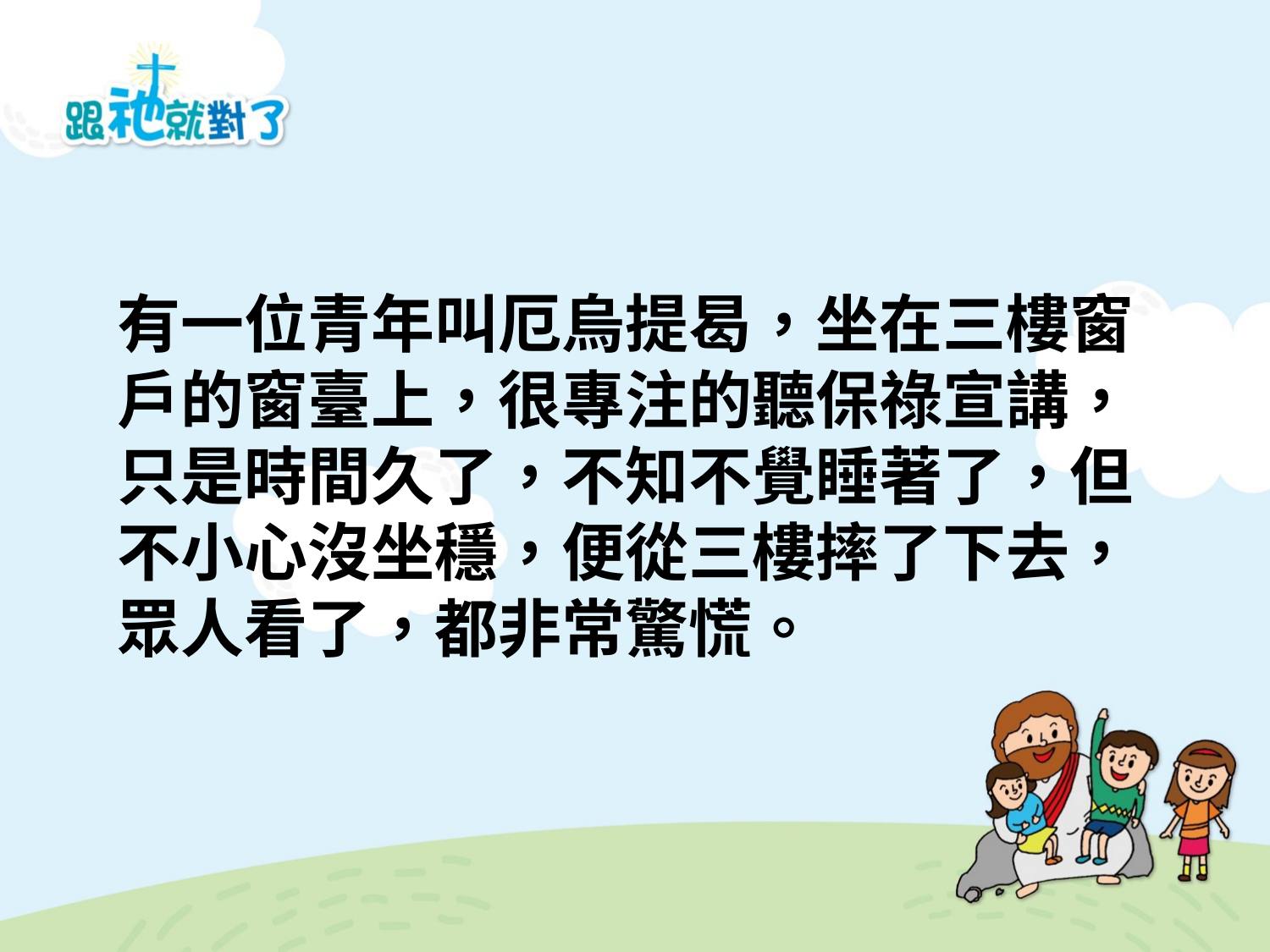

有一位青年叫厄烏提曷，坐在三樓窗戶的窗臺上，很專注的聽保祿宣講，只是時間久了，不知不覺睡著了，但不小心沒坐穩，便從三樓摔了下去，眾人看了，都非常驚慌。